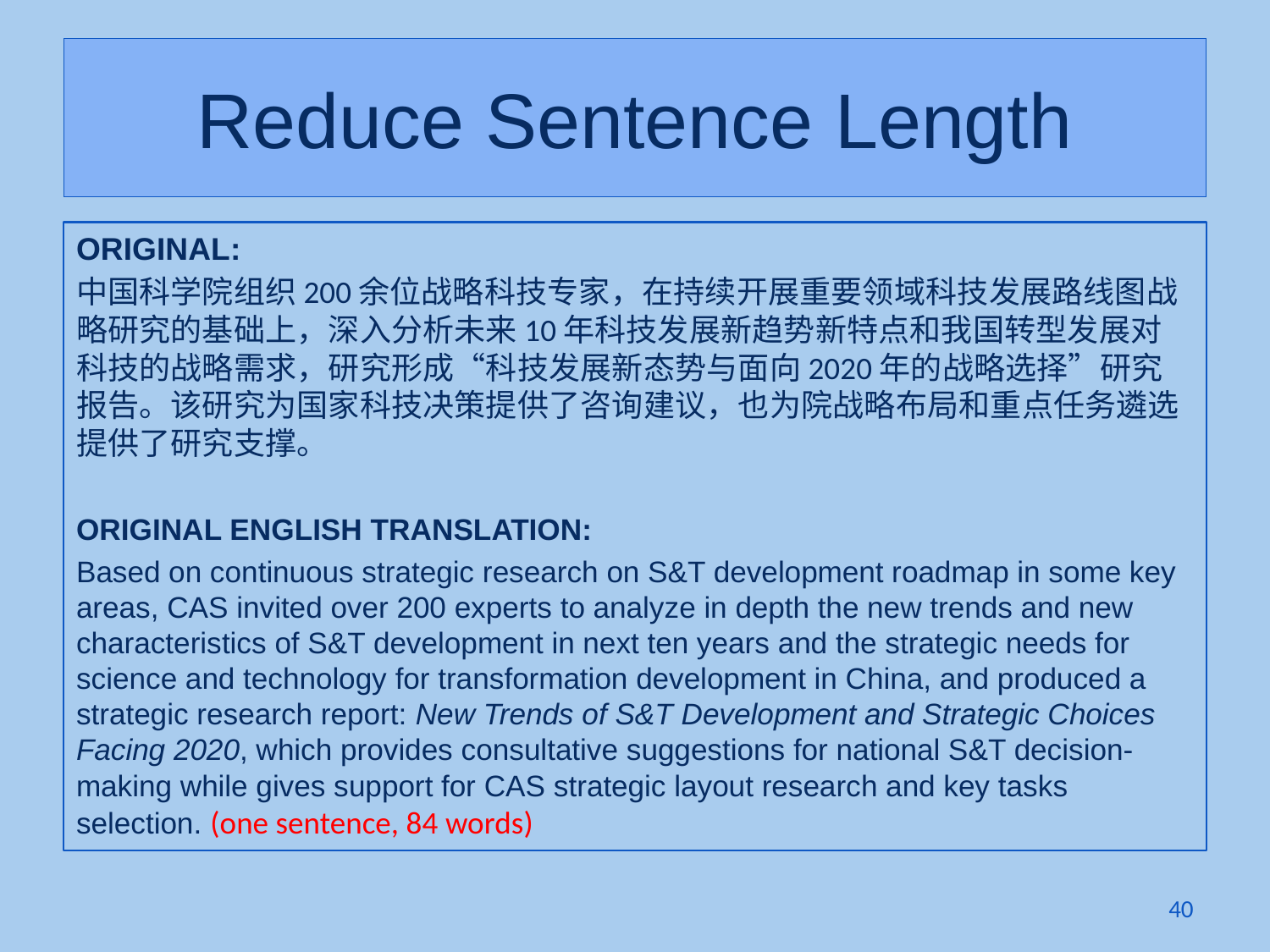

# Reduce Sentence Length
ORIGINAL:
中国科学院组织200余位战略科技专家，在持续开展重要领域科技发展路线图战略研究的基础上，深入分析未来10年科技发展新趋势新特点和我国转型发展对科技的战略需求，研究形成“科技发展新态势与面向2020年的战略选择”研究报告。该研究为国家科技决策提供了咨询建议，也为院战略布局和重点任务遴选提供了研究支撑。

ORIGINAL ENGLISH TRANSLATION:
Based on continuous strategic research on S&T development roadmap in some key areas, CAS invited over 200 experts to analyze in depth the new trends and new characteristics of S&T development in next ten years and the strategic needs for science and technology for transformation development in China, and produced a strategic research report: New Trends of S&T Development and Strategic Choices Facing 2020, which provides consultative suggestions for national S&T decision-making while gives support for CAS strategic layout research and key tasks selection. (one sentence, 84 words)

40